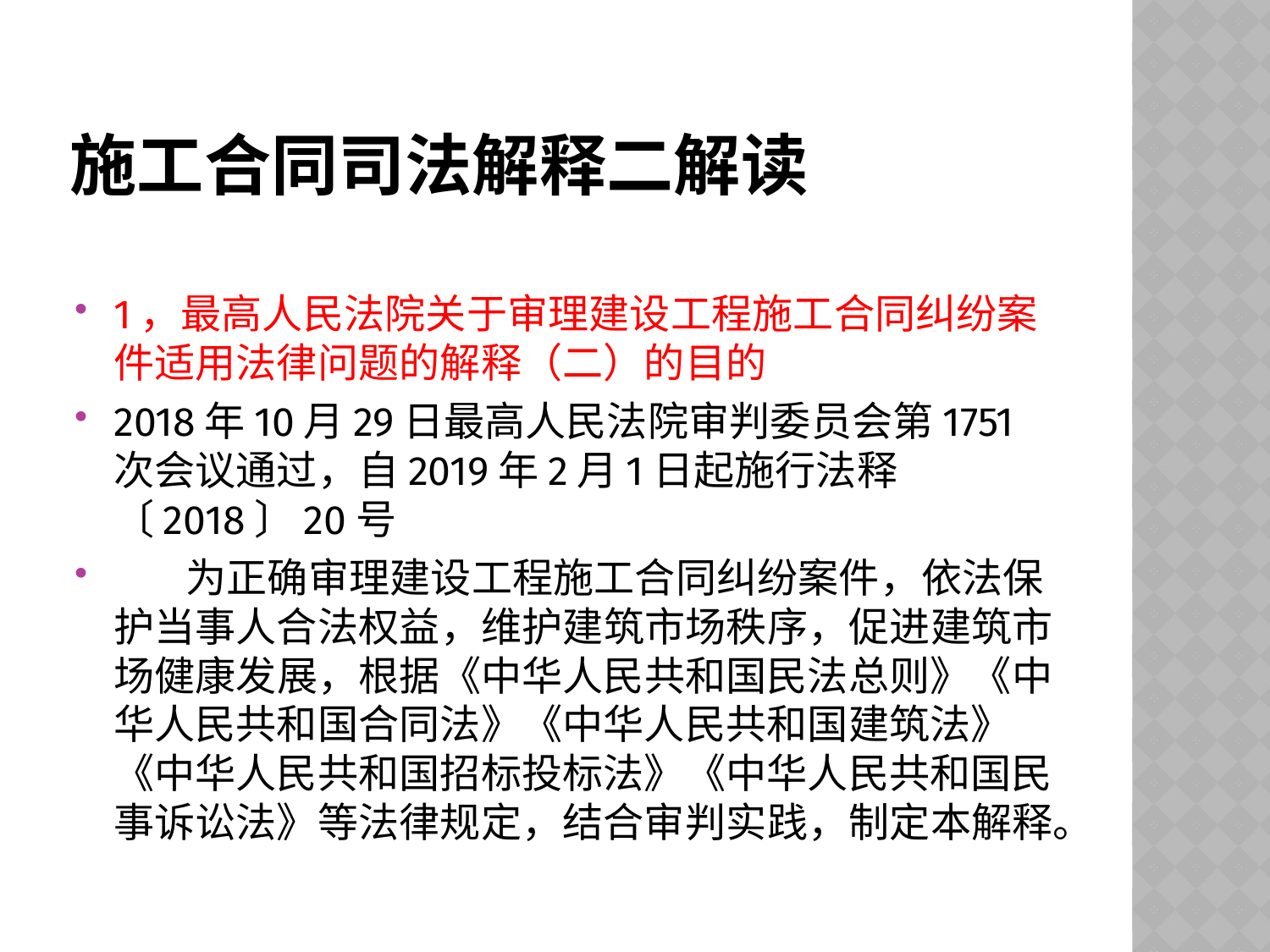

# 施工合同司法解释二解读

1，最高人民法院关于审理建设工程施工合同纠纷案件适用法律问题的解释（二）的目的
2018年10月29日最高人民法院审判委员会第1751次会议通过，自2019年2月1日起施行法释〔2018〕20号
       为正确审理建设工程施工合同纠纷案件，依法保护当事人合法权益，维护建筑市场秩序，促进建筑市场健康发展，根据《中华人民共和国民法总则》《中华人民共和国合同法》《中华人民共和国建筑法》《中华人民共和国招标投标法》《中华人民共和国民事诉讼法》等法律规定，结合审判实践，制定本解释。